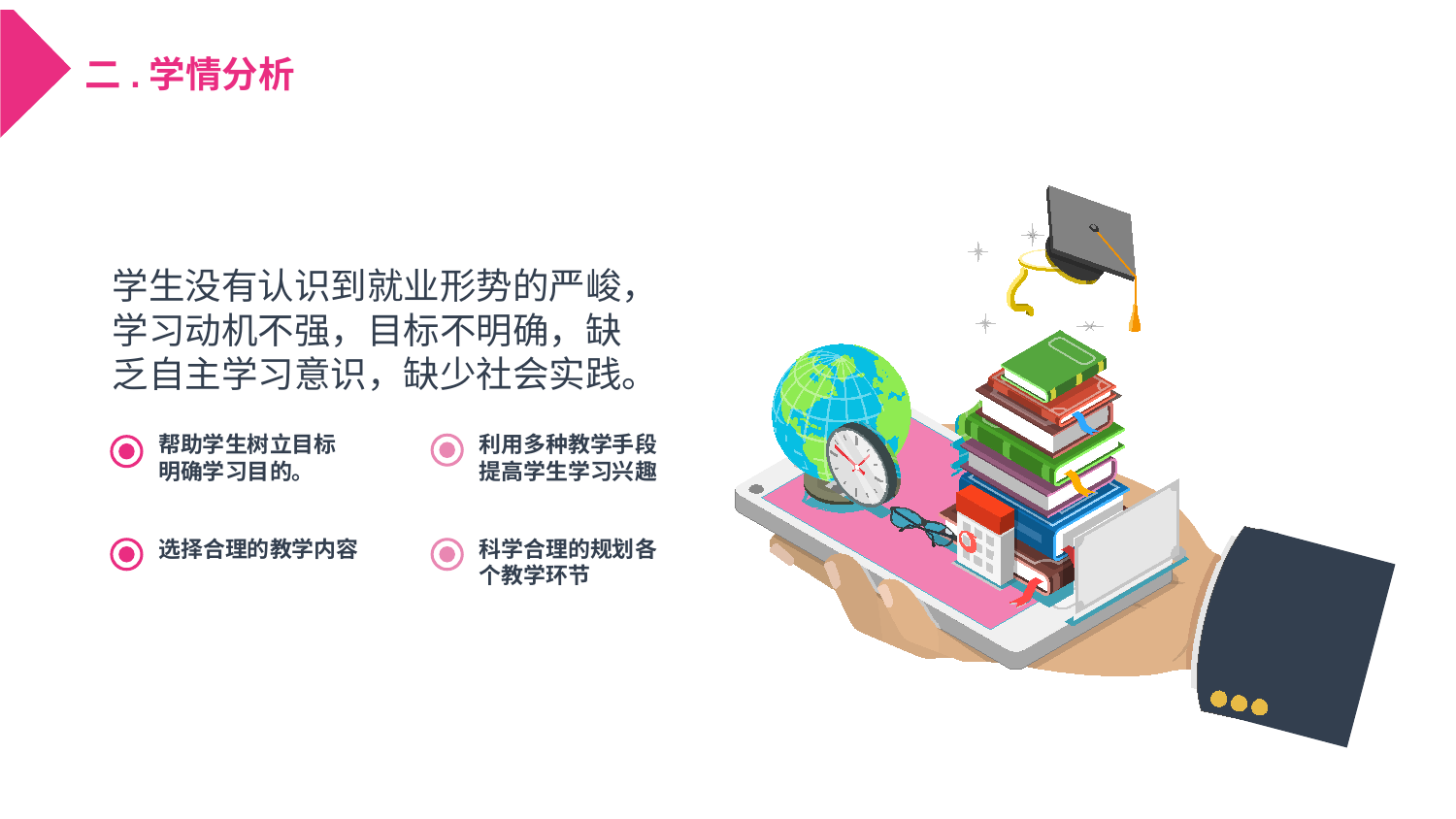

二.学情分析

学生没有认识到就业形势的严峻，学习动机不强，目标不明确，缺乏自主学习意识，缺少社会实践。
帮助学生树立目标
明确学习目的。
利用多种教学手段
提高学生学习兴趣

选择合理的教学内容

科学合理的规划各
个教学环节